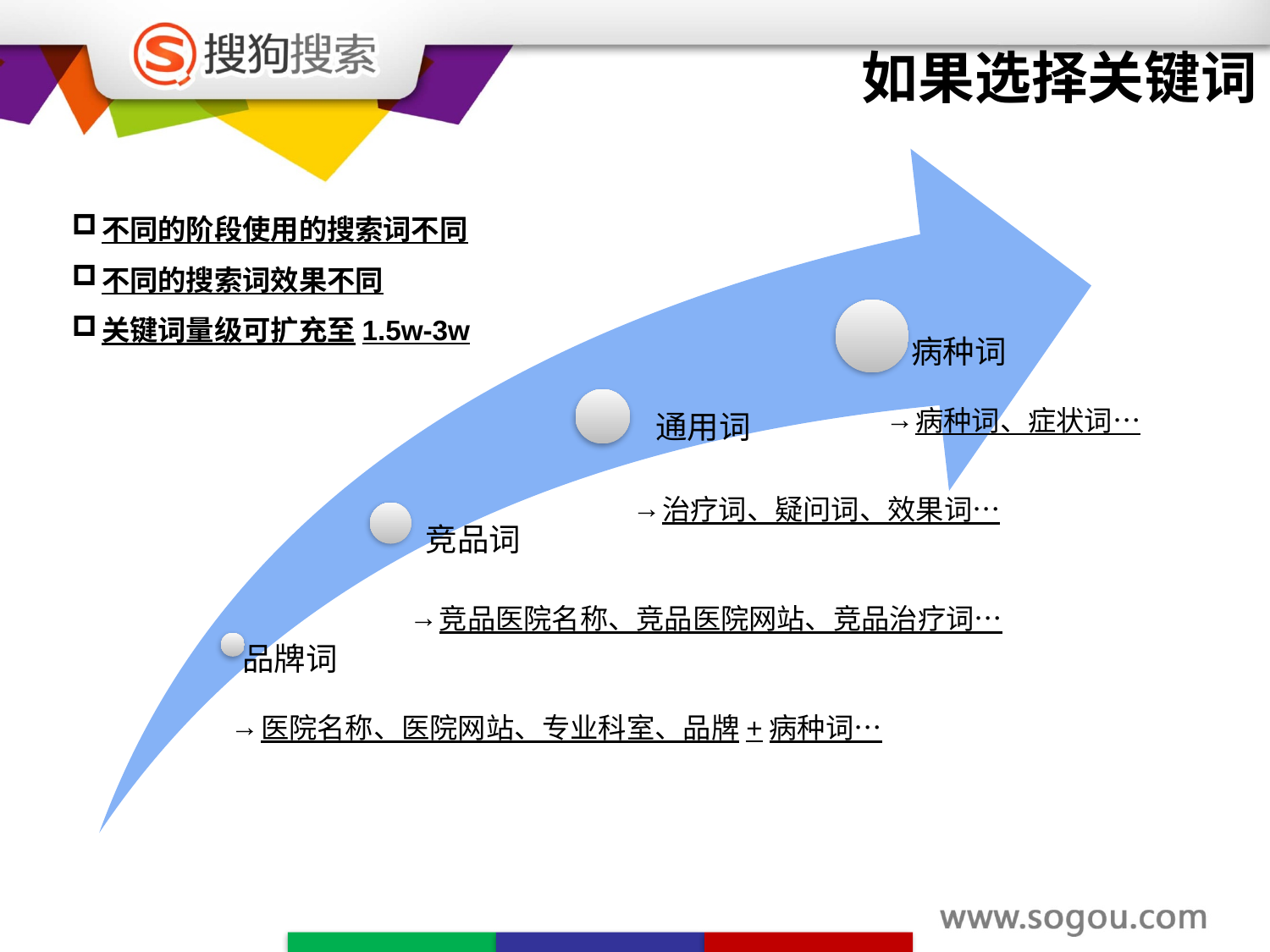

如果选择关键词

不同的阶段使用的搜索词不同
不同的搜索词效果不同
关键词量级可扩充至1.5w-3w

病种词

病种词、症状词…

通用词
治疗词、疑问词、效果词…

竞品词
竞品医院名称、竞品医院网站、竞品治疗词…

品牌词
医院名称、医院网站、专业科室、品牌+病种词…